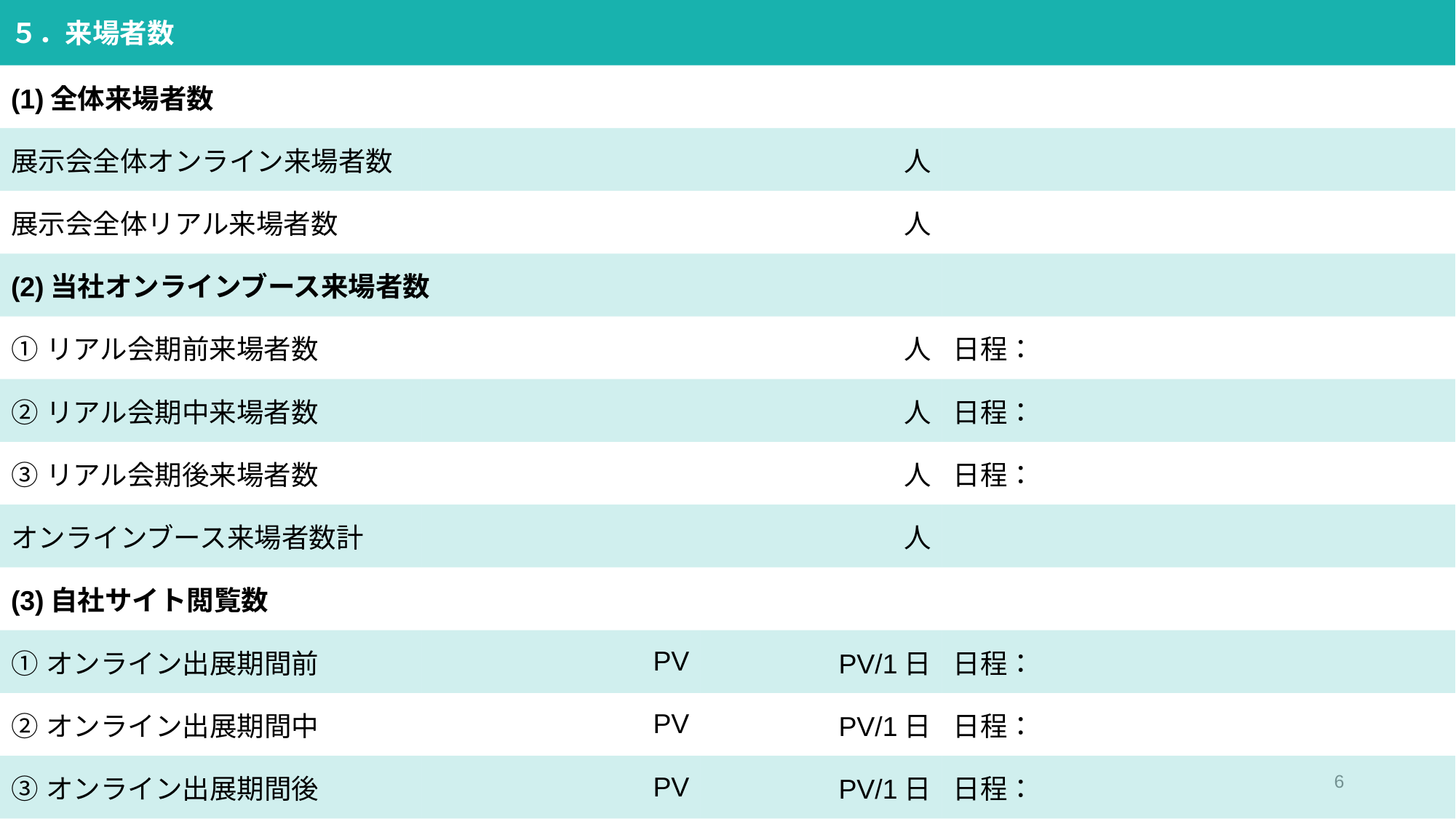

５．来場者数
| (1)全体来場者数 |  |  |  |
| --- | --- | --- | --- |
| 展示会全体オンライン来場者数 | 人 |  |  |
| 展示会全体リアル来場者数 | 人 |  |  |
| (2)当社オンラインブース来場者数 |  |  |  |
| ①リアル会期前来場者数 | 人 |  | 日程： |
| ②リアル会期中来場者数 | 人 |  | 日程： |
| ③リアル会期後来場者数 | 人 |  | 日程： |
| オンラインブース来場者数計 | 人 |  |  |
| (3)自社サイト閲覧数 |  |  |  |
| ①オンライン出展期間前 | PV | PV/1日 | 日程： |
| ②オンライン出展期間中 | PV | PV/1日 | 日程： |
| ③オンライン出展期間後 | PV | PV/1日 | 日程： |
6